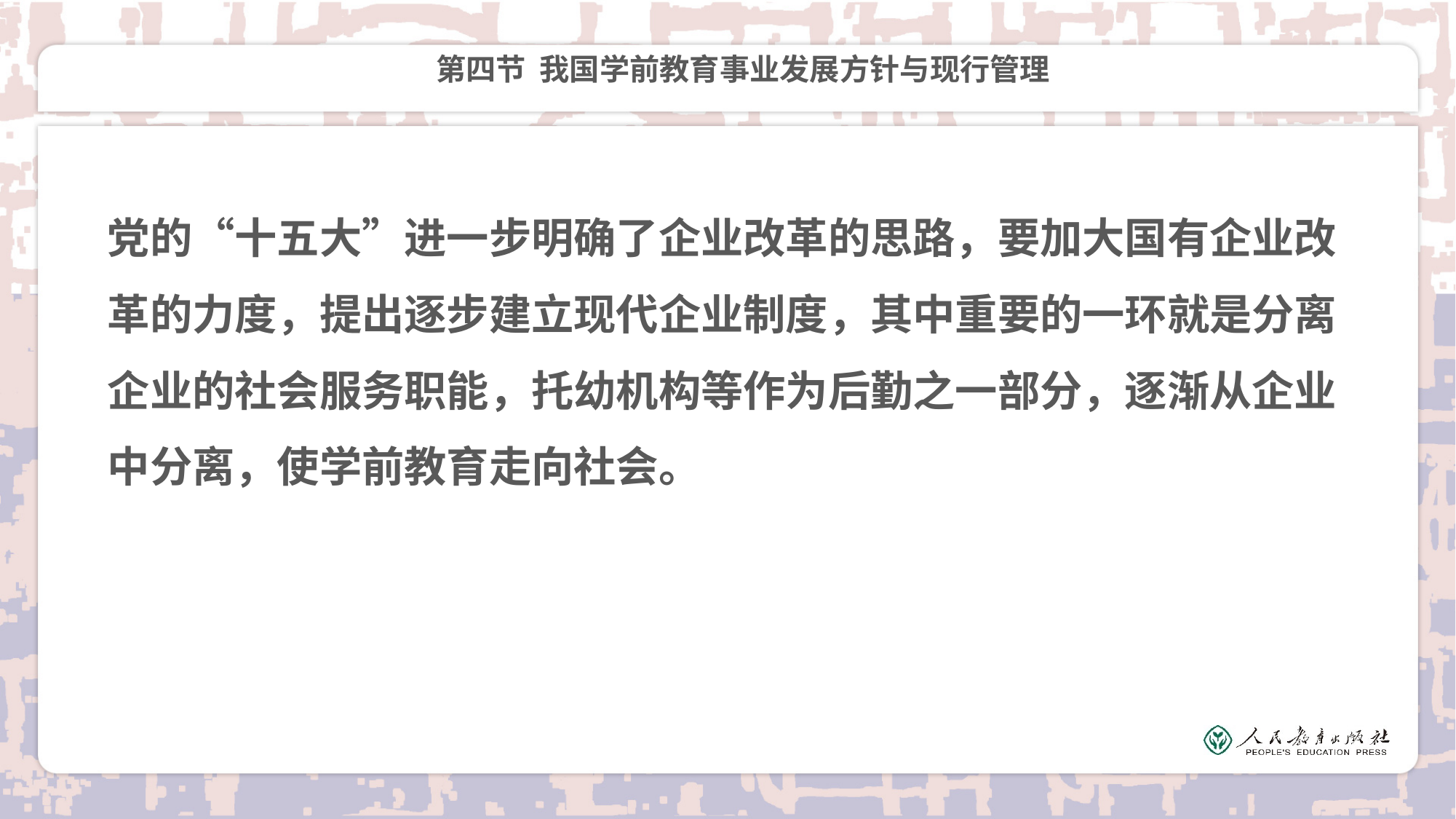

# 第四节  我国学前教育事业发展方针与现行管理
党的“十五大”进一步明确了企业改革的思路，要加大国有企业改革的力度，提出逐步建立现代企业制度，其中重要的一环就是分离企业的社会服务职能，托幼机构等作为后勤之一部分，逐渐从企业中分离，使学前教育走向社会。